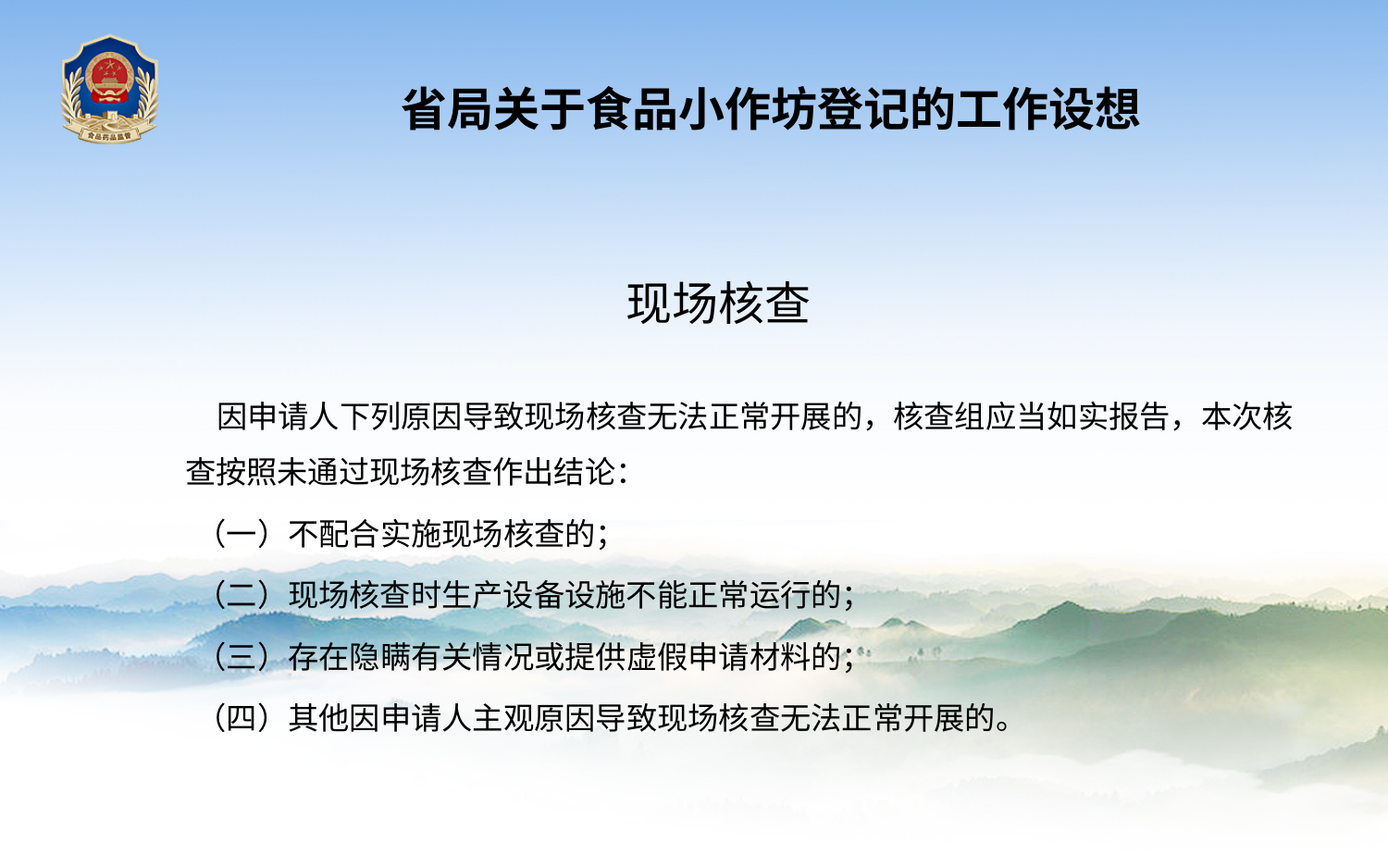

省局关于食品小作坊登记的工作设想

现场核查

           因申请人下列原因导致现场核查无法正常开展的，核查组应当如实报告，本次核查按照未通过现场核查作出结论：
        （一）不配合实施现场核查的；
        （二）现场核查时生产设备设施不能正常运行的；
        （三）存在隐瞒有关情况或提供虚假申请材料的；
        （四）其他因申请人主观原因导致现场核查无法正常开展的。